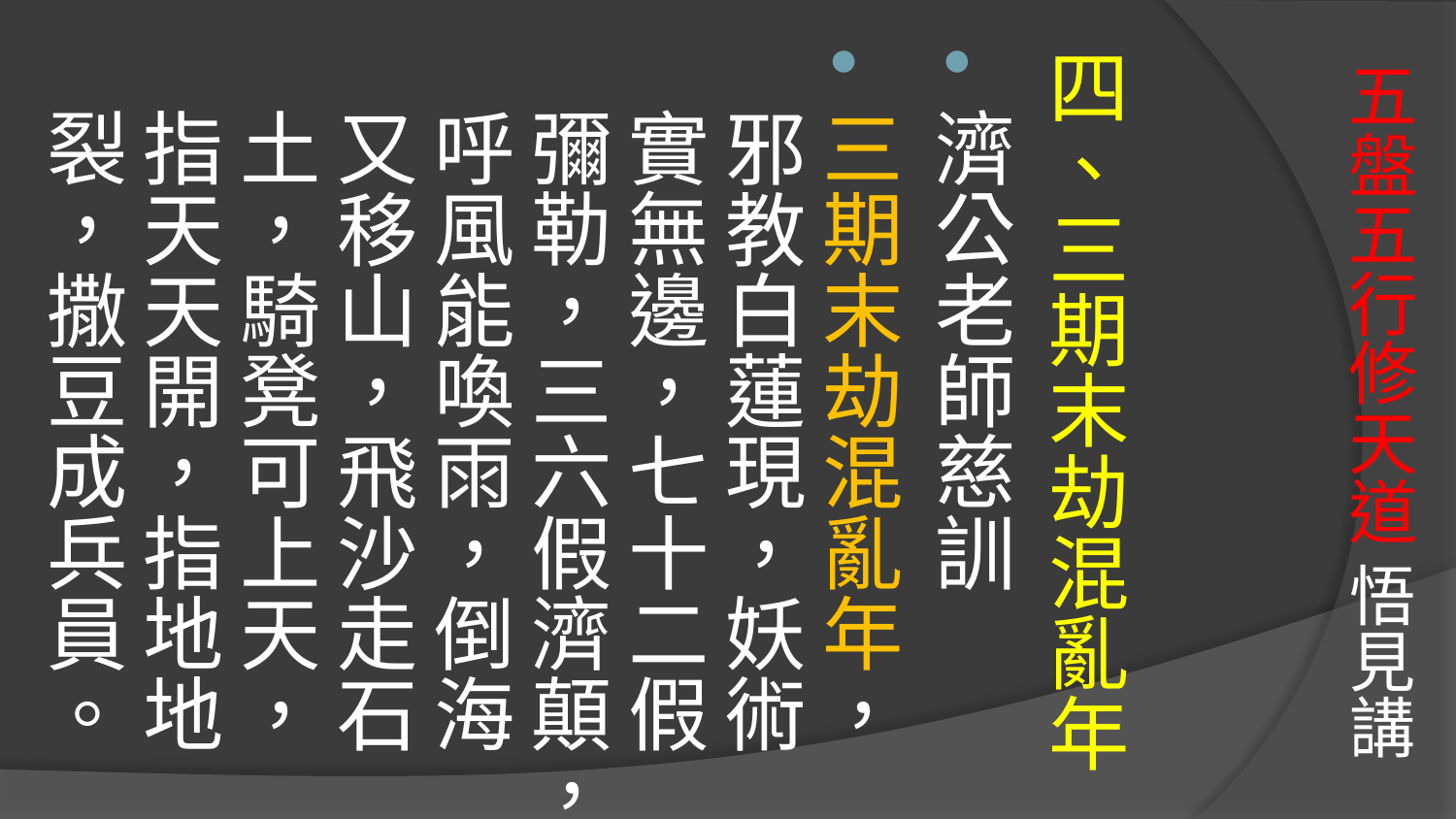

四、三期末劫混亂年
濟公老師慈訓
三期末劫混亂年，邪教白蓮現，妖術實無邊，七十二假彌勒，三六假濟顛，呼風能喚雨，倒海又移山，飛沙走石土，騎凳可上天，指天天開，指地地裂，撒豆成兵員。
# 五盤五行修天道 悟見講